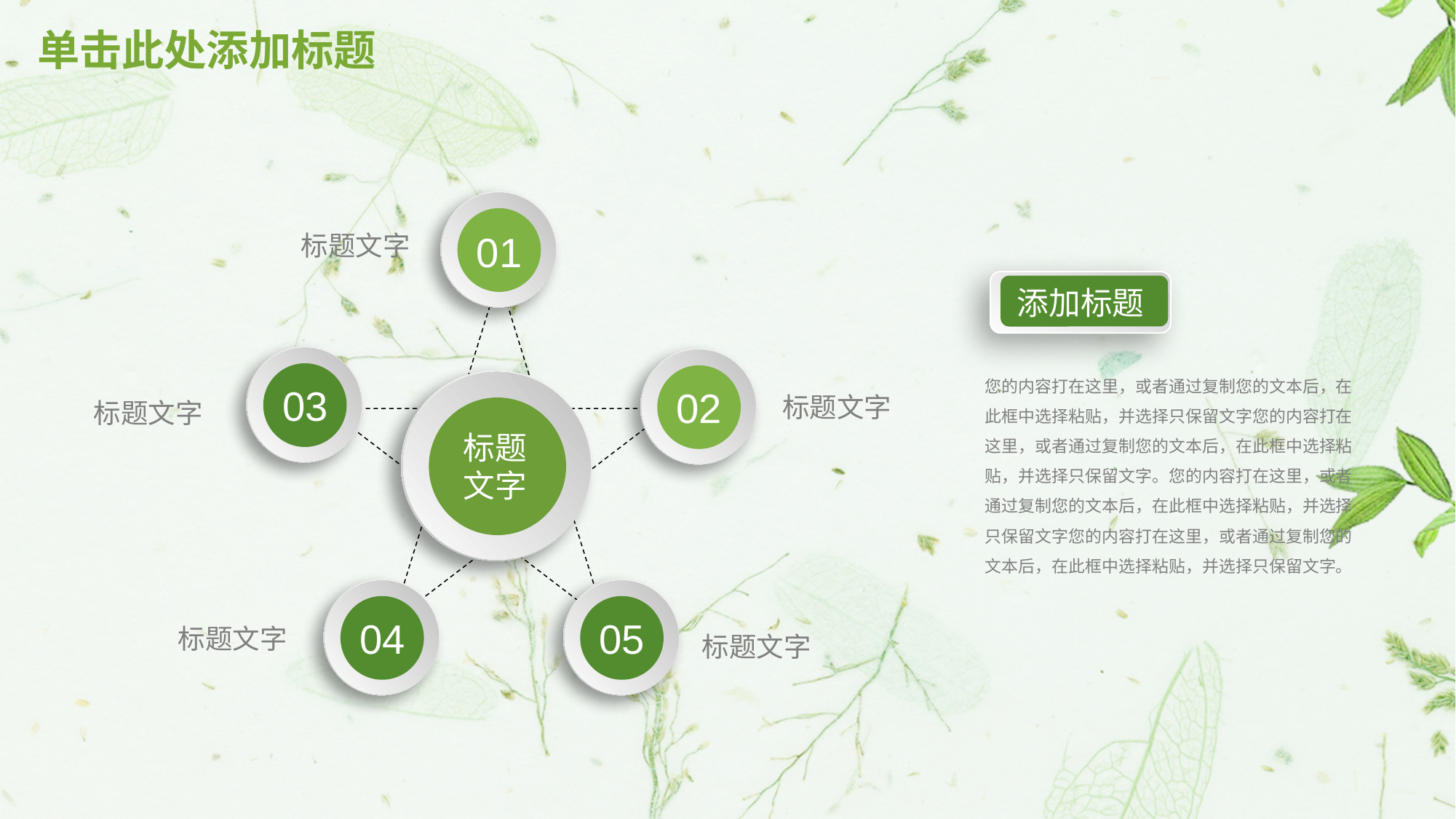

# 单击此处添加标题

01
标题文字

03

02

标题
文字
标题文字
标题文字

04

05
标题文字
标题文字

添加标题
您的内容打在这里，或者通过复制您的文本后，在此框中选择粘贴，并选择只保留文字您的内容打在这里，或者通过复制您的文本后，在此框中选择粘贴，并选择只保留文字。您的内容打在这里，或者通过复制您的文本后，在此框中选择粘贴，并选择只保留文字您的内容打在这里，或者通过复制您的文本后，在此框中选择粘贴，并选择只保留文字。